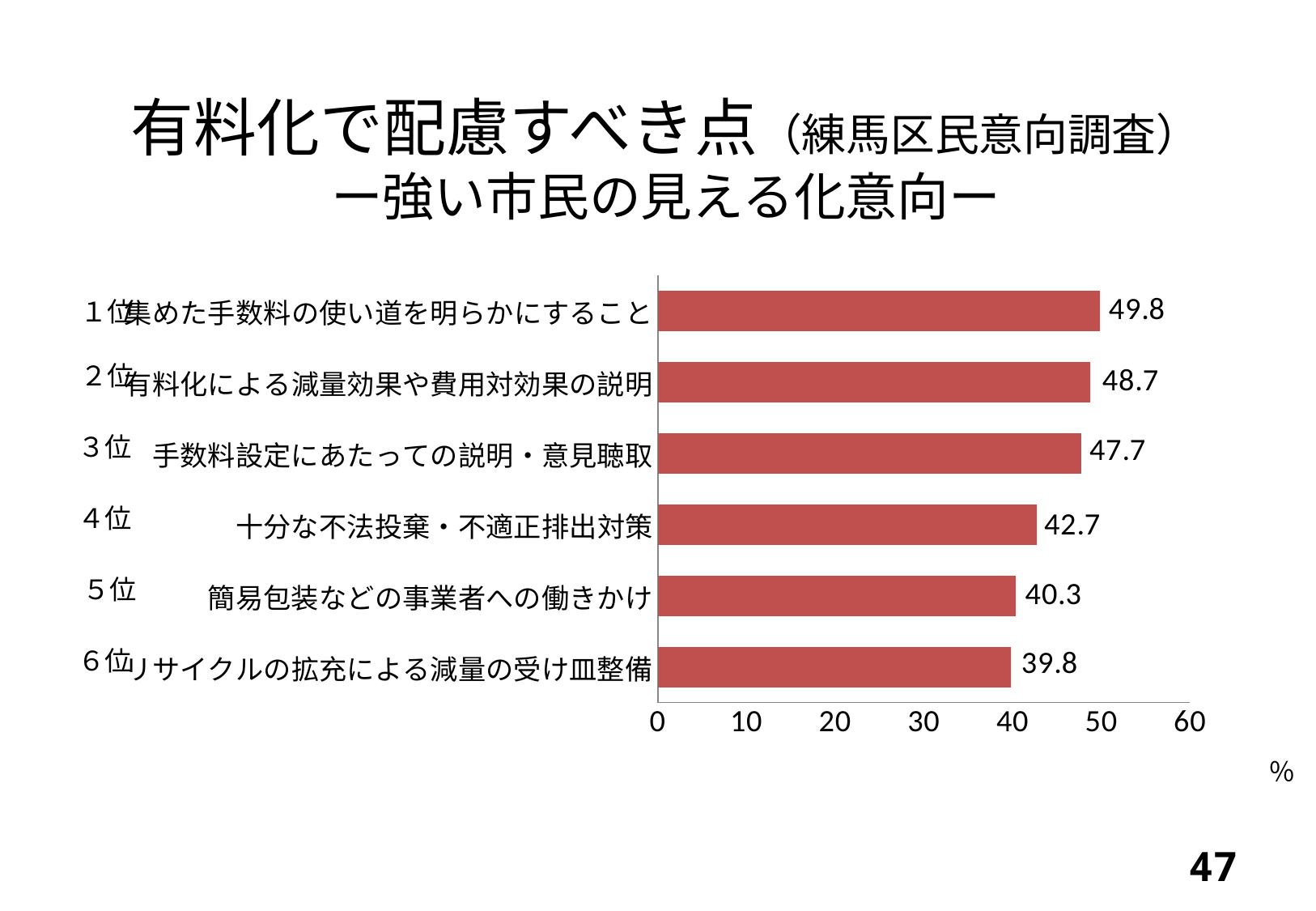

# 有料化で配慮すべき点（練馬区民意向調査） ー強い市民の見える化意向ー

### Chart

| Category | 系列 1 |
|---|---|
| リサイクルの拡充による減量の受け皿整備 | 39.800000000000004 |
| 簡易包装などの事業者への働きかけ | 40.300000000000004 |
| 十分な不法投棄・不適正排出対策 | 42.7 |
| 手数料設定にあたっての説明・意見聴取 | 47.7 |
| 有料化による減量効果や費用対効果の説明 | 48.7 |
| 集めた手数料の使い道を明らかにすること | 49.8 |
１位
２位
３位
４位
５位
６位
％
47